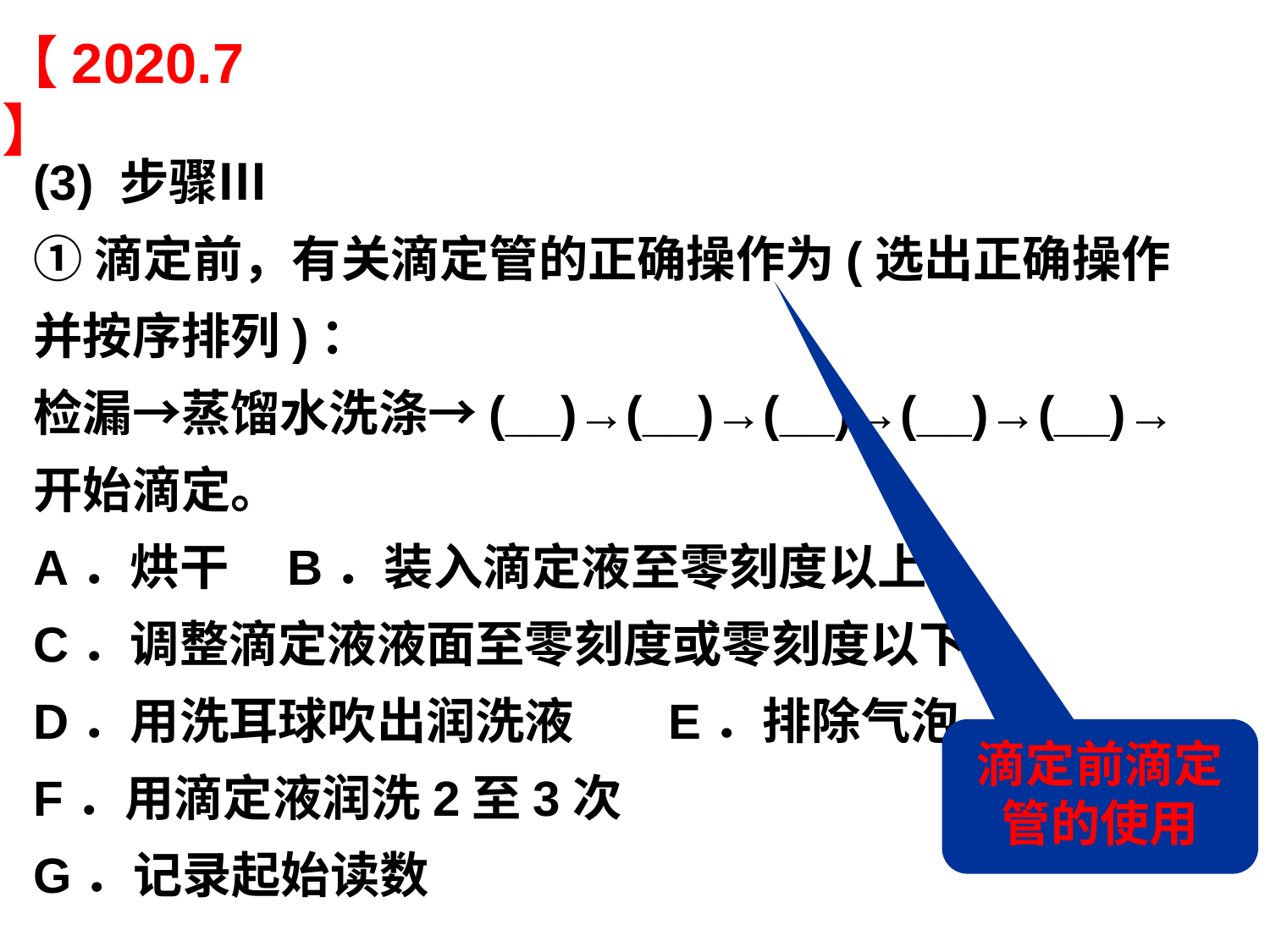

【2020.7】
(3) 步骤Ⅲ
①滴定前，有关滴定管的正确操作为(选出正确操作并按序排列)：
检漏→蒸馏水洗涤→(__)→(__)→(__)→(__)→(__)→开始滴定。
A．烘干	B．装入滴定液至零刻度以上
C．调整滴定液液面至零刻度或零刻度以下
D．用洗耳球吹出润洗液	E．排除气泡
F．用滴定液润洗2至3次
G．记录起始读数
滴定前滴定管的使用